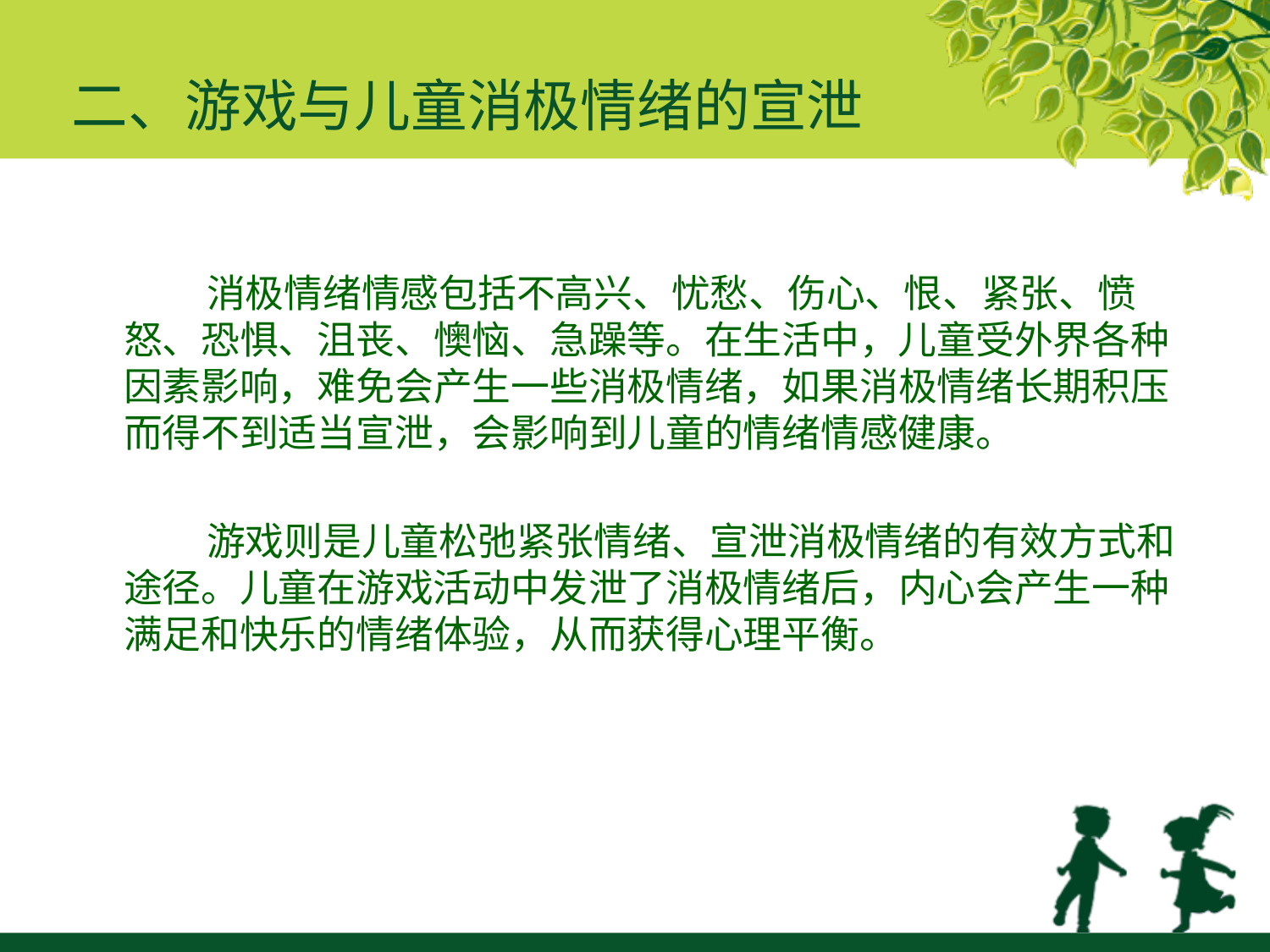

# 二、游戏与儿童消极情绪的宣泄

              消极情绪情感包括不高兴、忧愁、伤心、恨、紧张、愤怒、恐惧、沮丧、懊恼、急躁等。在生活中，儿童受外界各种因素影响，难免会产生一些消极情绪，如果消极情绪长期积压而得不到适当宣泄，会影响到儿童的情绪情感健康。

              游戏则是儿童松弛紧张情绪、宣泄消极情绪的有效方式和途径。儿童在游戏活动中发泄了消极情绪后，内心会产生一种满足和快乐的情绪体验，从而获得心理平衡。